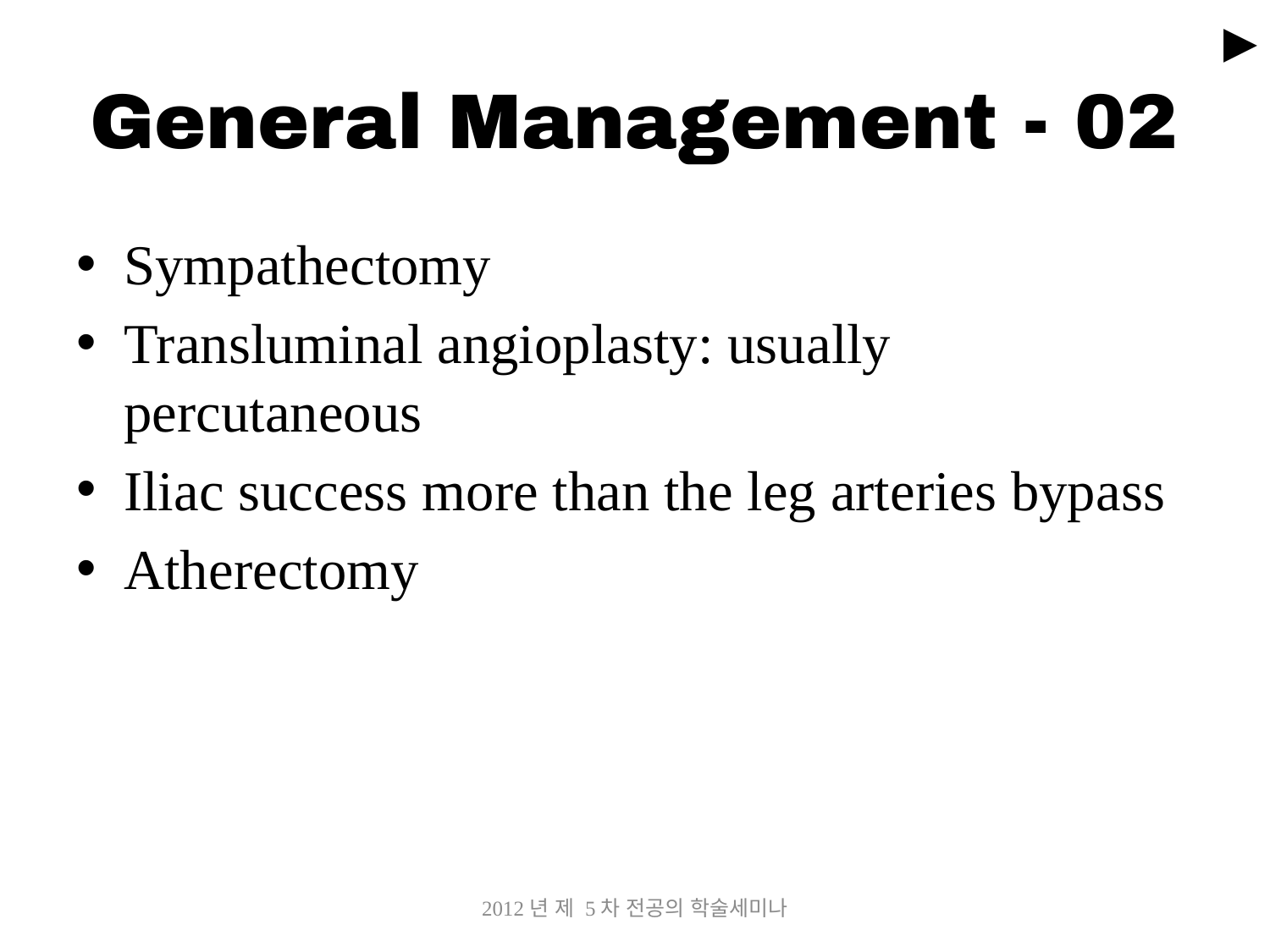

►
# General Management - 02
Sympathectomy
Transluminal angioplasty: usually percutaneous
Iliac success more than the leg arteries bypass
Atherectomy

2012년 제 5차 전공의 학술세미나